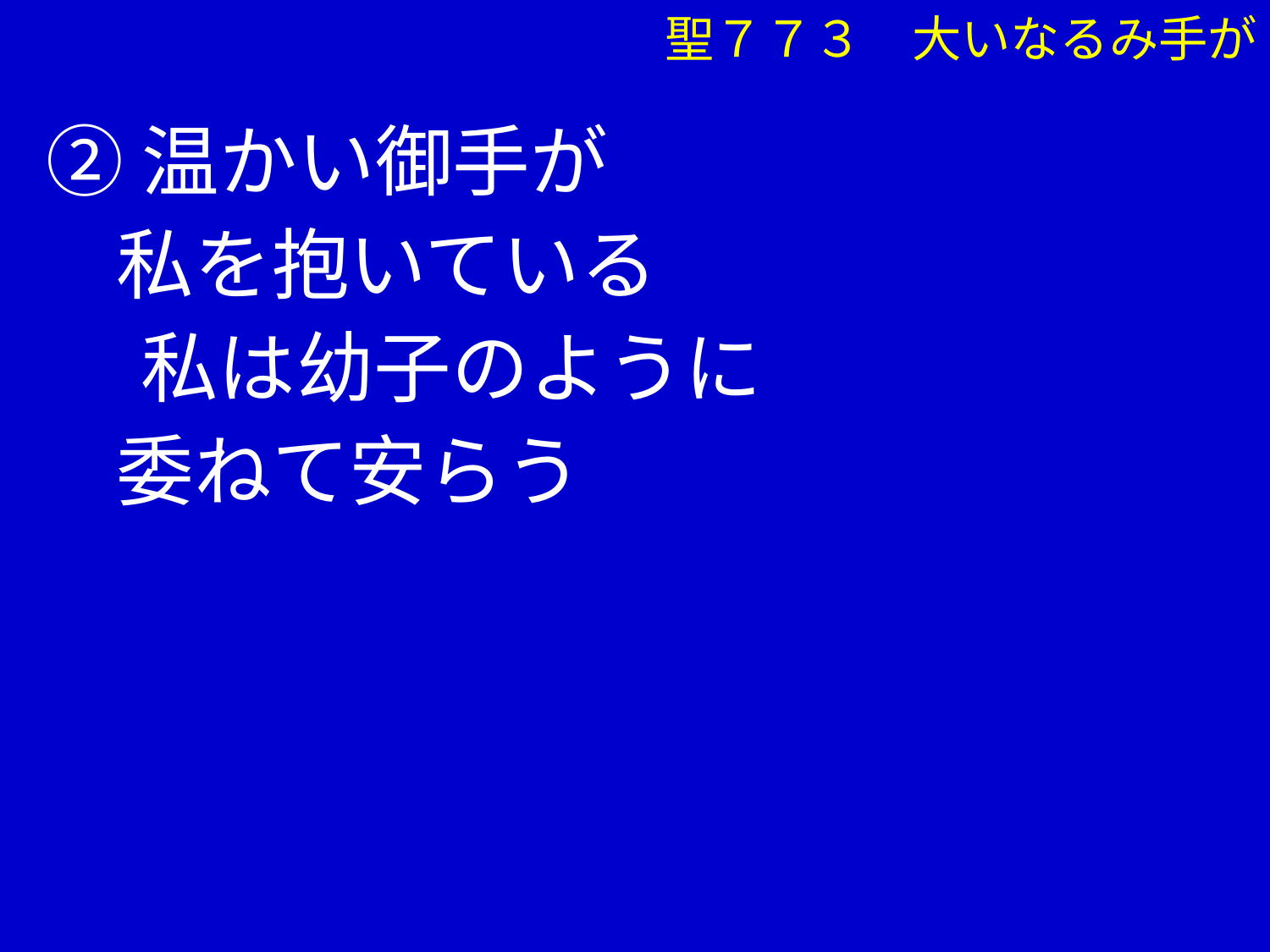

聖７７３　大いなるみ手が
②温かい御手が
   私を抱いている
　 私は幼子のように
   委ねて安らう